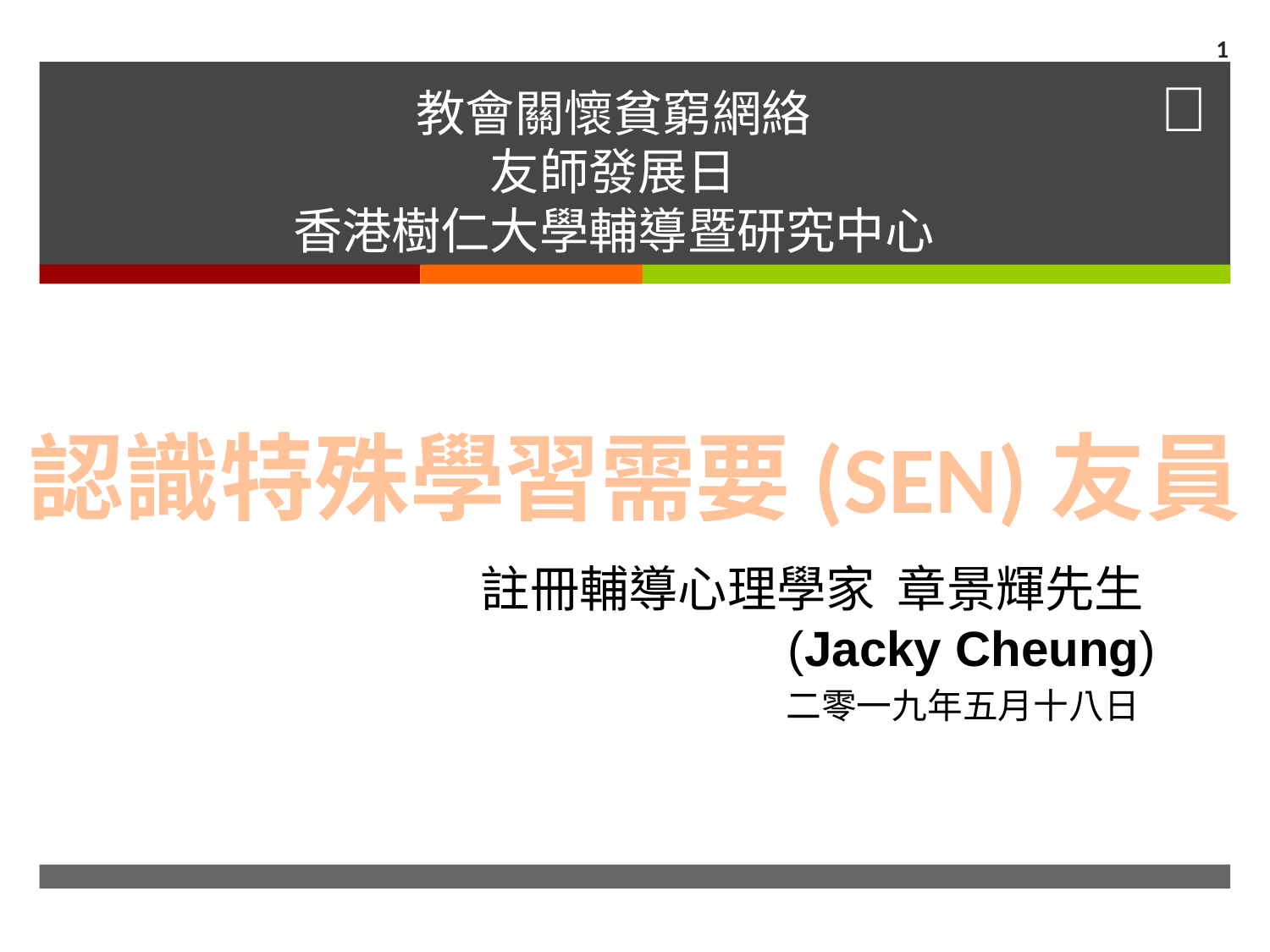

1
教會關懷貧窮網絡
友師發展日
香港樹仁大學輔導暨研究中心
認識特殊學習需要(SEN)友員
註冊輔導心理學家  章景輝先生(Jacky Cheung)
二零一九年五月十八日